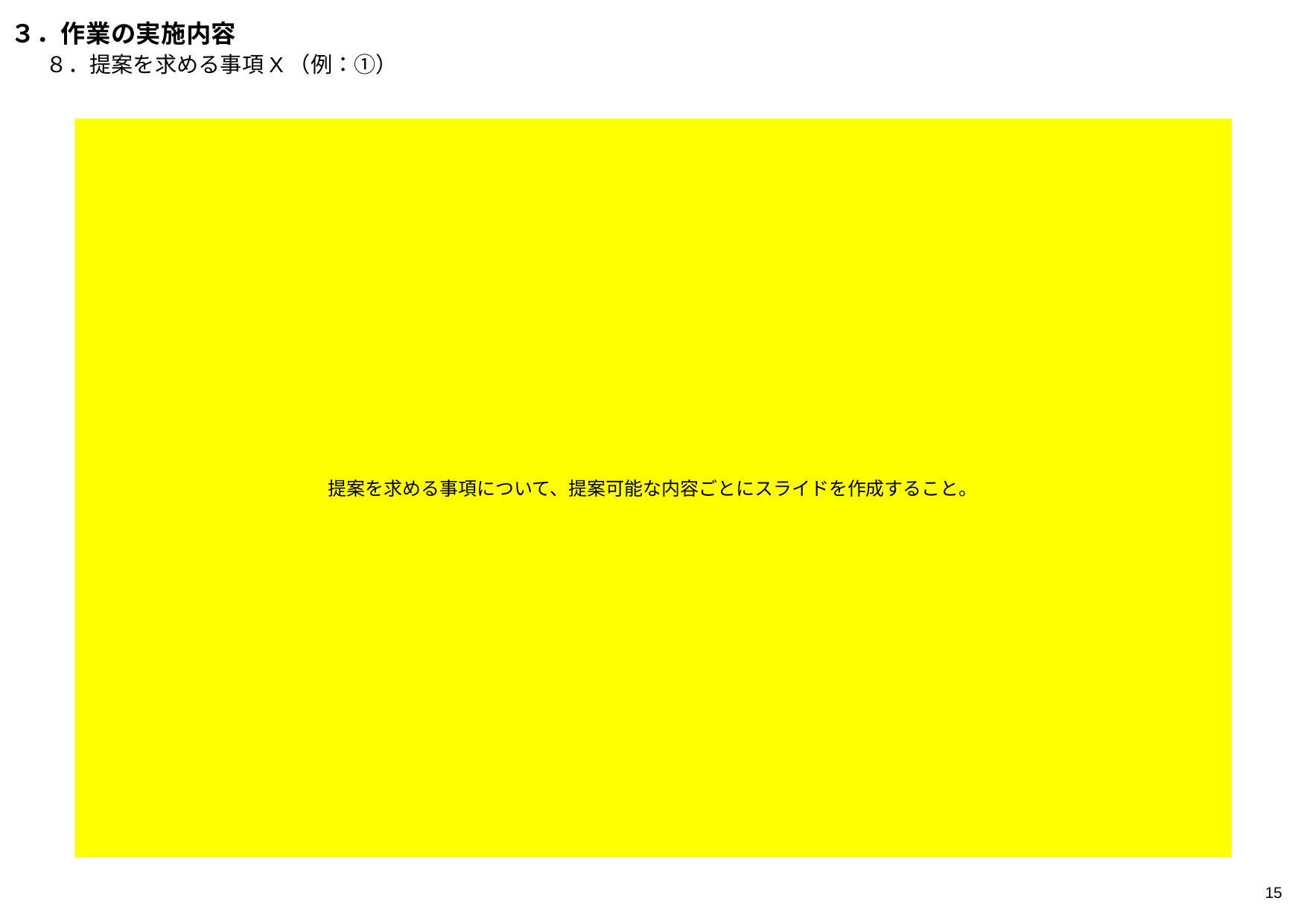

# ３．作業の実施内容
８．提案を求める事項X（例：①）
提案を求める事項について、提案可能な内容ごとにスライドを作成すること。